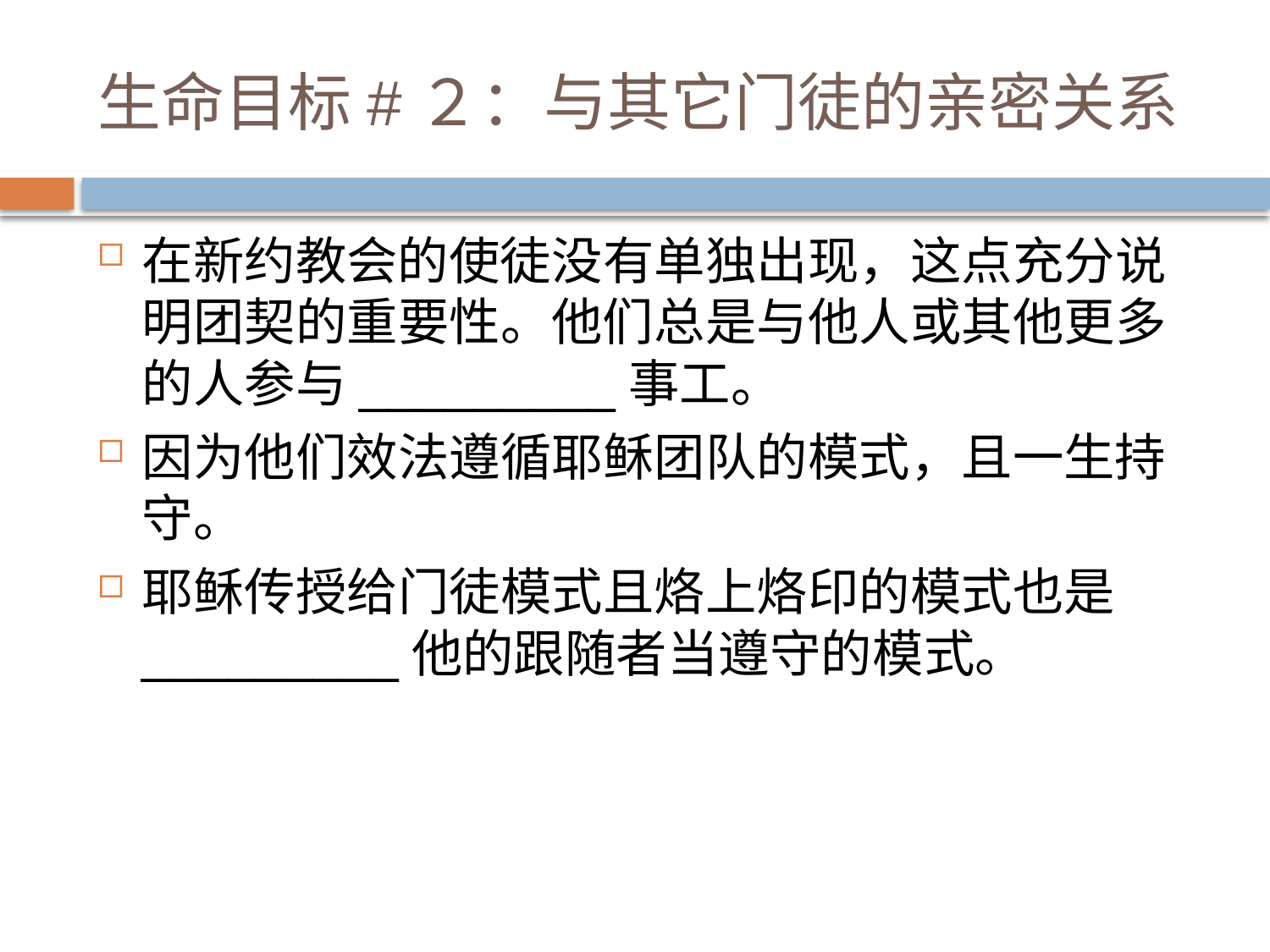

# 生命目标#２：与其它门徒的亲密关系
在新约教会的使徒没有单独出现，这点充分说明团契的重要性。他们总是与他人或其他更多的人参与_________事工。
因为他们效法遵循耶稣团队的模式，且一生持守。
耶稣传授给门徒模式且烙上烙印的模式也是_________他的跟随者当遵守的模式。